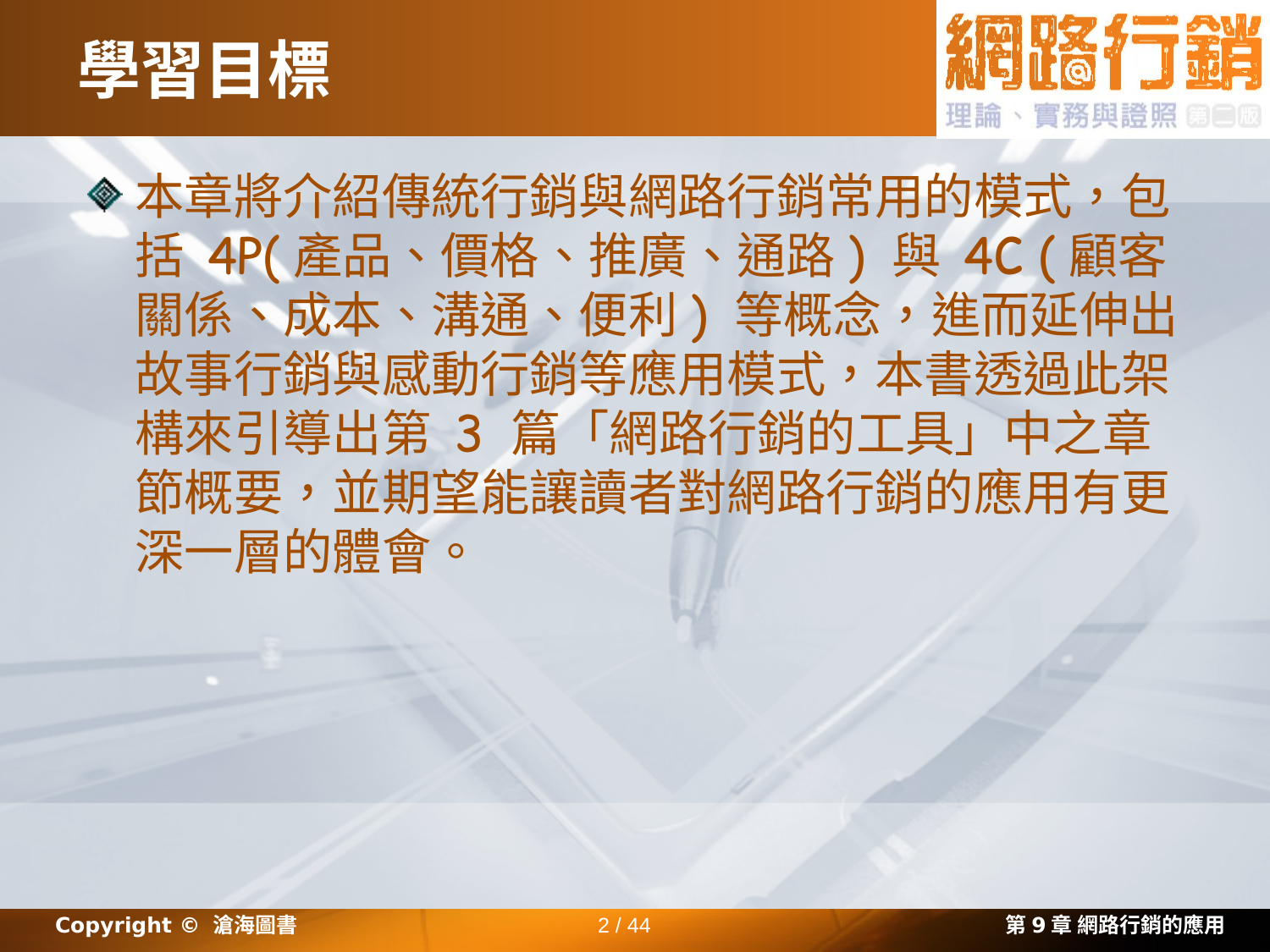

# 學習目標
本章將介紹傳統行銷與網路行銷常用的模式，包括 4P(產品、價格、推廣、通路) 與 4C (顧客關係、成本、溝通、便利) 等概念，進而延伸出故事行銷與感動行銷等應用模式，本書透過此架構來引導出第 3 篇「網路行銷的工具」中之章節概要，並期望能讓讀者對網路行銷的應用有更深一層的體會。
Copyright © 滄海圖書
2 / 44
第9章 網路行銷的應用